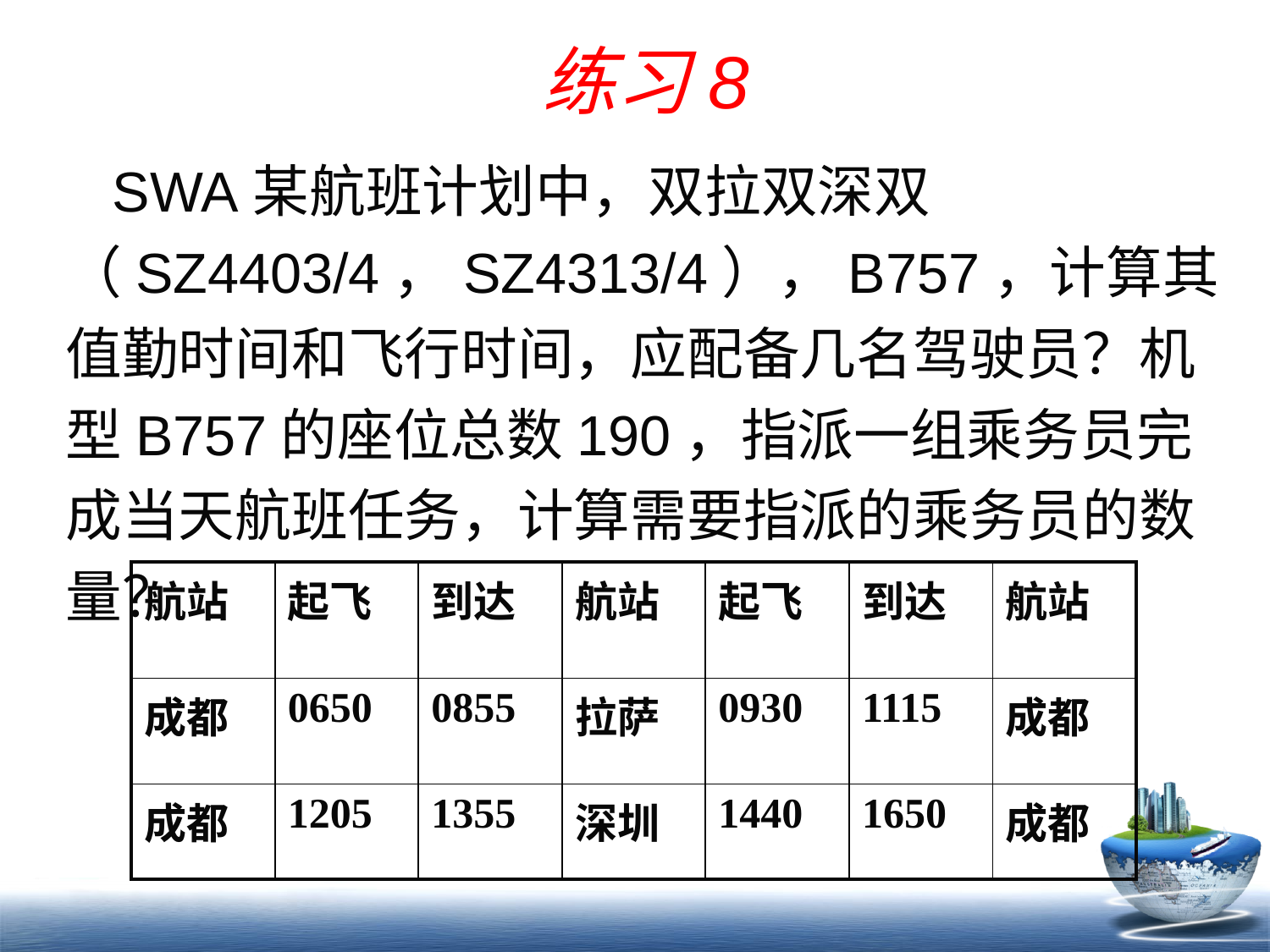

# 练习8
   SWA某航班计划中，双拉双深双（SZ4403/4，SZ4313/4），B757，计算其值勤时间和飞行时间，应配备几名驾驶员？机型B757的座位总数190，指派一组乘务员完成当天航班任务，计算需要指派的乘务员的数量？

| 航站 | 起飞 | 到达 | 航站 | 起飞 | 到达 | 航站 |
| --- | --- | --- | --- | --- | --- | --- |
| 成都 | 0650 | 0855 | 拉萨 | 0930 | 1115 | 成都 |
| 成都 | 1205 | 1355 | 深圳 | 1440 | 1650 | 成都 |